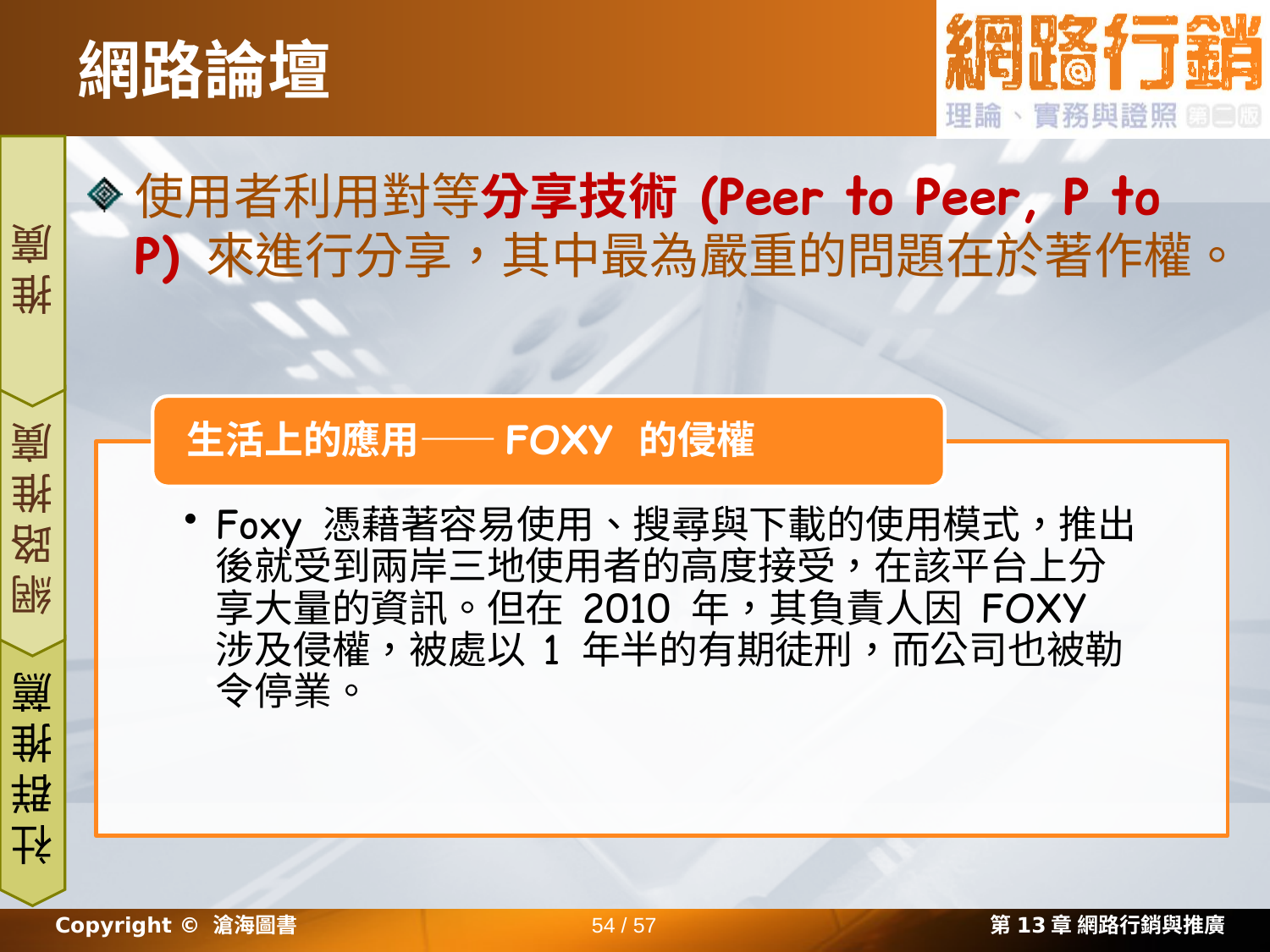

# 網路論壇
使用者利用對等分享技術 (Peer to Peer, P to P) 來進行分享，其中最為嚴重的問題在於著作權。
推廣
Foxy 憑藉著容易使用、搜尋與下載的使用模式，推出後就受到兩岸三地使用者的高度接受，在該平台上分享大量的資訊。但在 2010 年，其負責人因 FOXY 涉及侵權，被處以 1 年半的有期徒刑，而公司也被勒令停業。
生活上的應用——FOXY 的侵權
網路推廣
社群推薦
Copyright © 滄海圖書
54 / 57
第13章 網路行銷與推廣